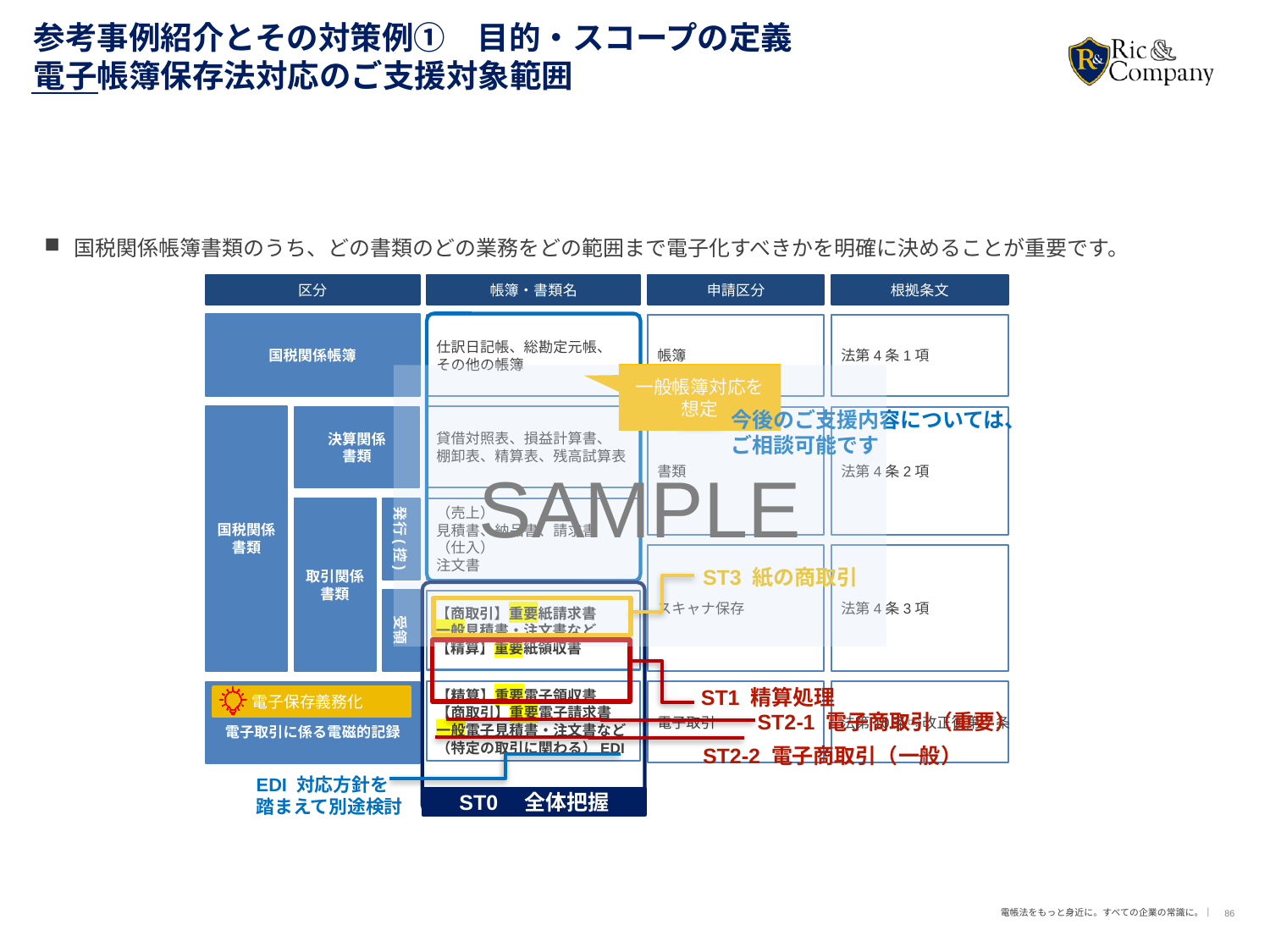

# 参考事例紹介とその対策例①　目的・スコープの定義 電子帳簿保存法対応のご支援対象範囲
国税関係帳簿書類のうち、どの書類のどの業務をどの範囲まで電子化すべきかを明確に決めることが重要です。
区分
帳簿・書類名
申請区分
根拠条文

国税関係帳簿
仕訳日記帳、総勘定元帳、
その他の帳簿
帳簿
法第4条1項
一般帳簿対応を想定
SAMPLE
国税関係
書類
貸借対照表、損益計算書、
棚卸表、精算表、残高試算表
書類
法第4条2項
決算関係
書類
今後のご支援内容については、
ご相談可能です
取引関係
書類
発行(控)
（売上）
見積書、納品書、請求書
（仕入）
注文書
スキャナ保存
法第4条3項
ST3 紙の商取引

受領
【商取引】重要紙請求書
一般見積書・注文書など
【精算】重要紙領収書

【精算】重要電子領収書
【商取引】重要電子請求書
一般電子見積書・注文書など
（特定の取引に関わる）EDI
電子取引
法第10条⇨改正後第7条

電子取引に係る電磁的記録
ST1 精算処理

電子保存義務化
ST2-1 電子商取引（重要）
ST2-2 電子商取引（一般）
EDI 対応方針を
踏まえて別途検討
ST0　全体把握